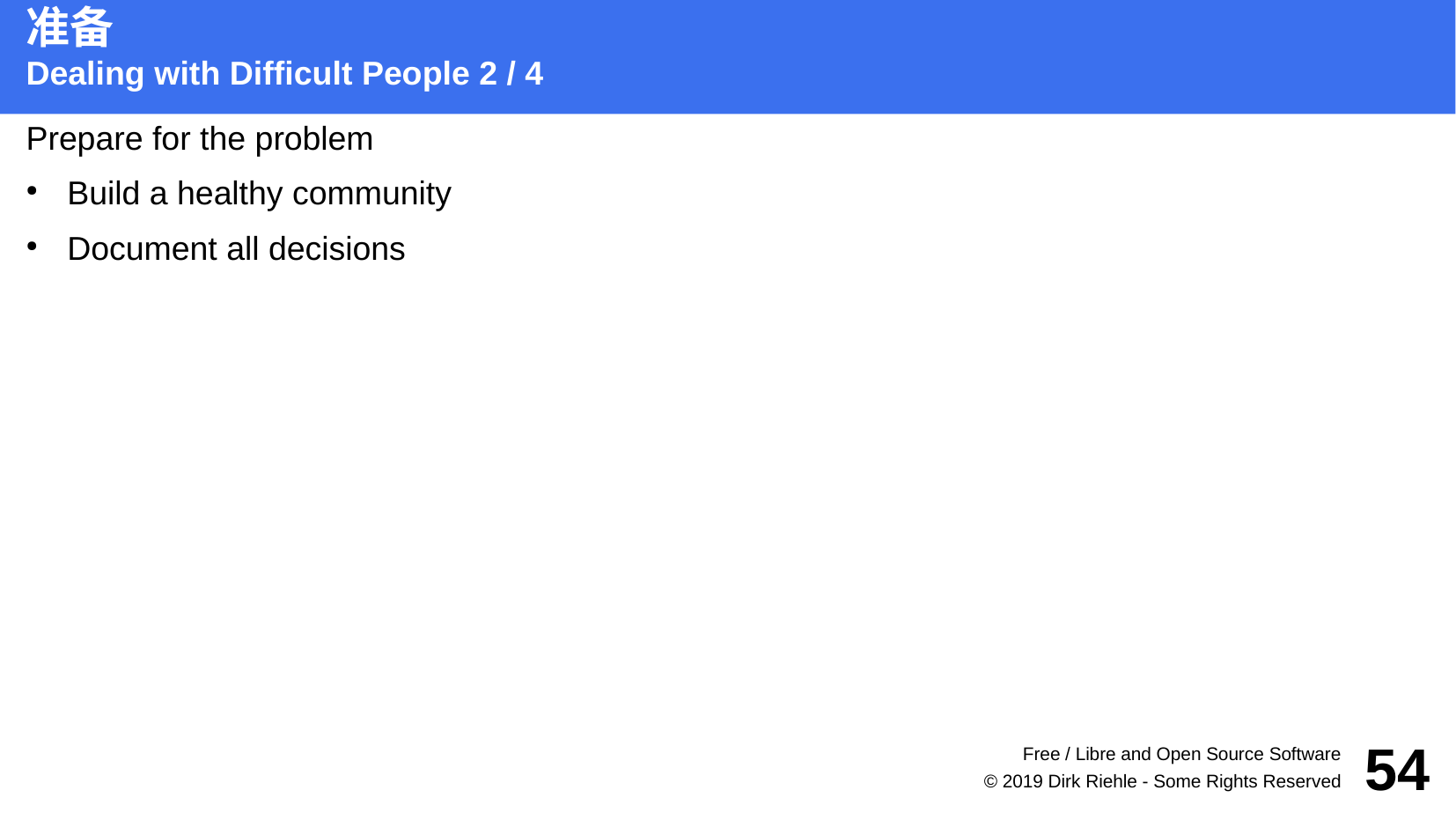

Prepare for the problem
Build a healthy community
Document all decisions
准备
Dealing with Difficult People 2 / 4
Free / Libre and Open Source Software
54
© 2019 Dirk Riehle - Some Rights Reserved